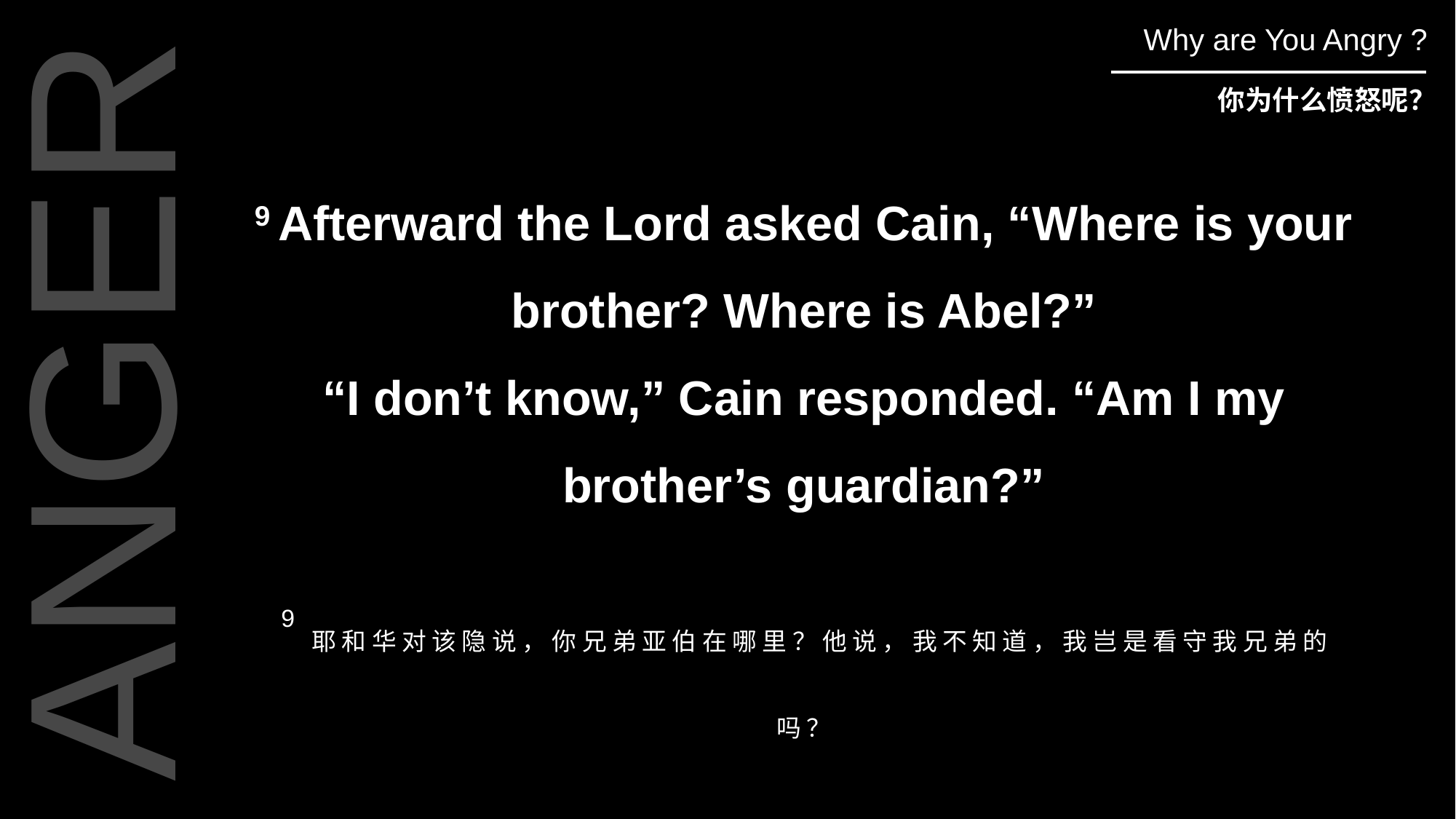

Why are You Angry ?
你为什么愤怒呢？
9 Afterward the Lord asked Cain, “Where is your brother? Where is Abel?”
“I don’t know,” Cain responded. “Am I my brother’s guardian?”
ANGER
9 耶 和 华 对 该 隐 说 ， 你 兄 弟 亚 伯 在 哪 里 ？ 他 说 ， 我 不 知 道 ， 我 岂 是 看 守 我 兄 弟 的 吗 ？